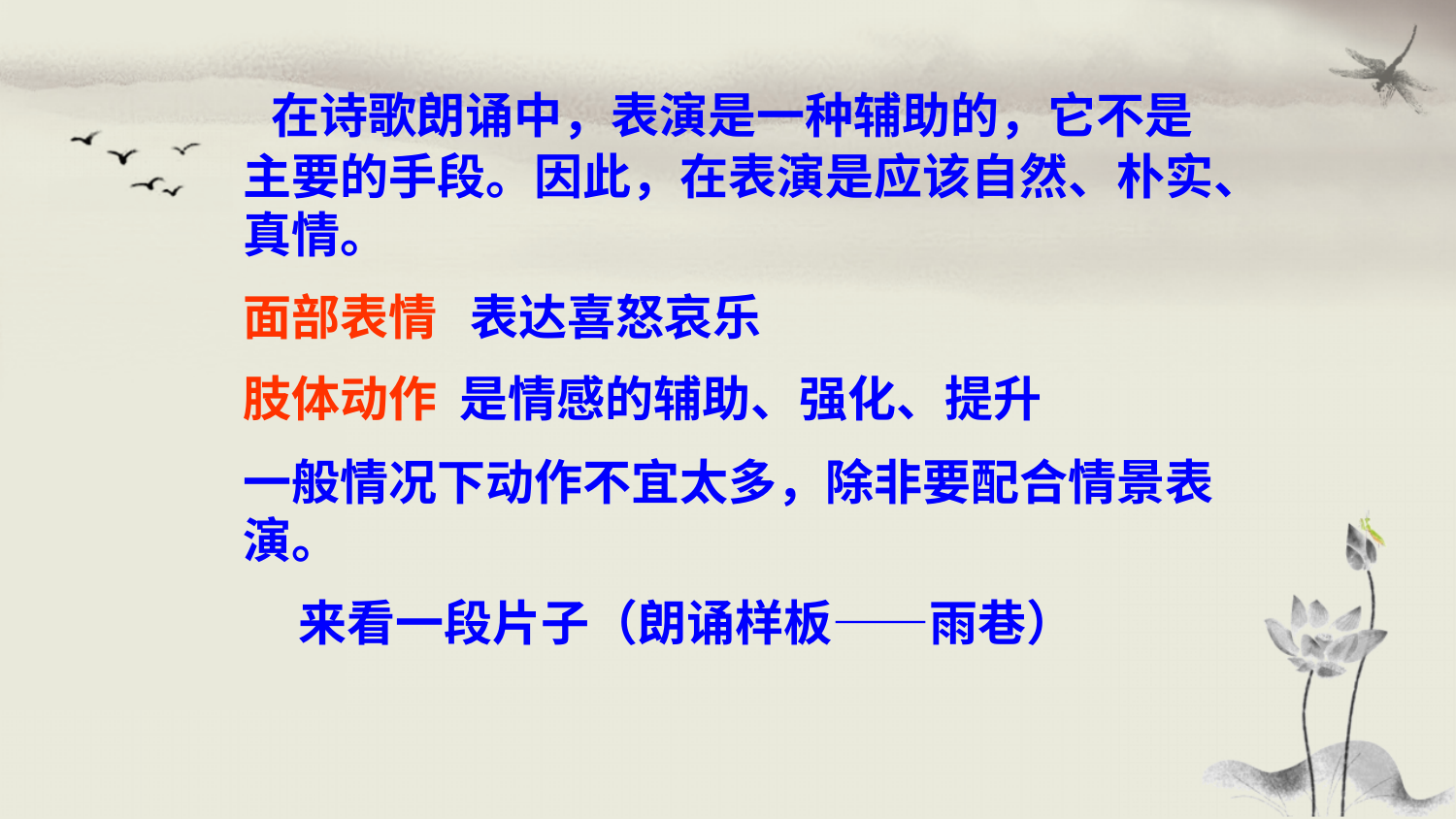

在诗歌朗诵中，表演是一种辅助的，它不是主要的手段。因此，在表演是应该自然、朴实、真情。
面部表情   表达喜怒哀乐
肢体动作  是情感的辅助、强化、提升
一般情况下动作不宜太多，除非要配合情景表演。
    来看一段片子（朗诵样板——雨巷）